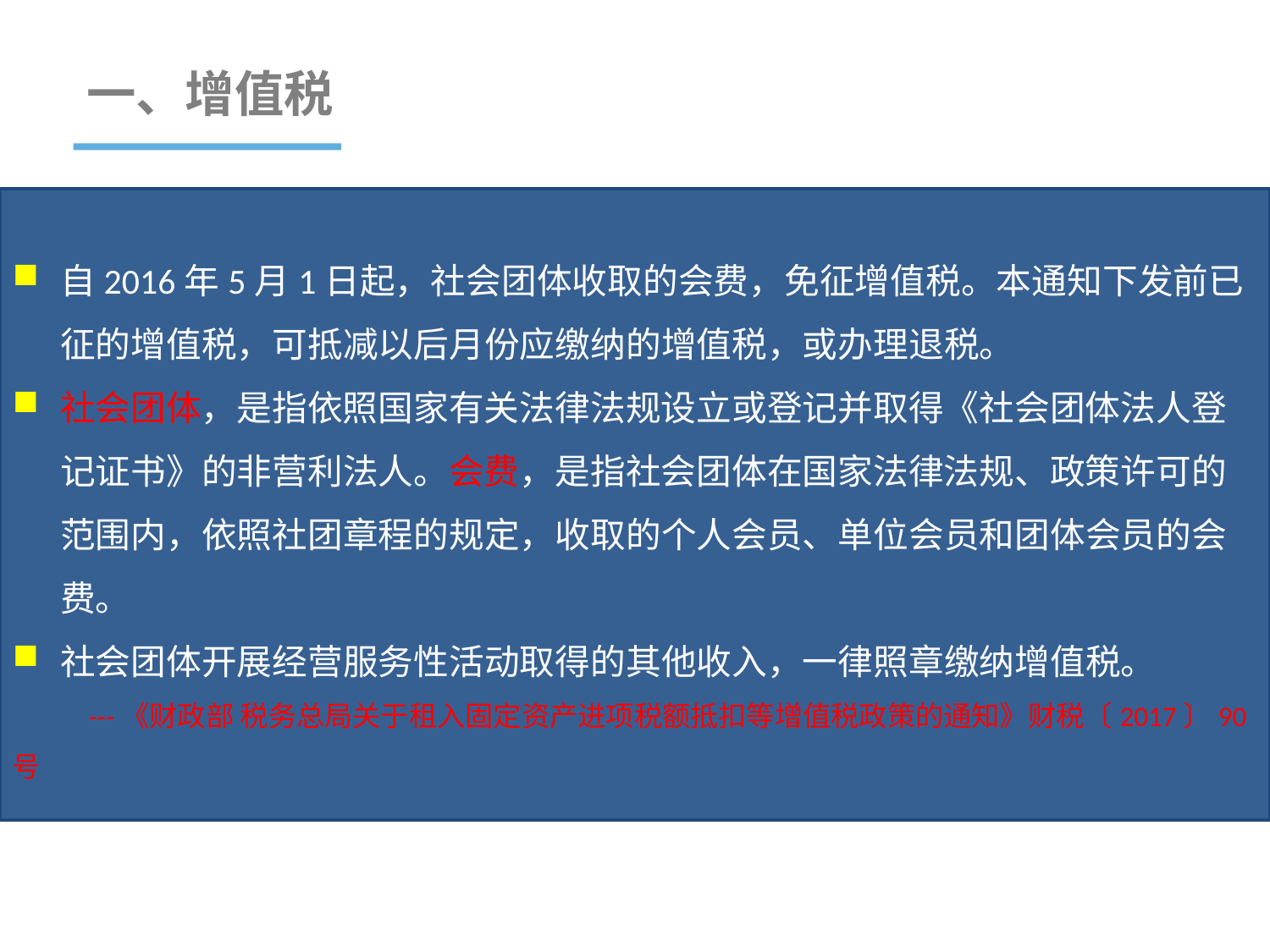

一、增值税

自2016年5月1日起，社会团体收取的会费，免征增值税。本通知下发前已征的增值税，可抵减以后月份应缴纳的增值税，或办理退税。
社会团体，是指依照国家有关法律法规设立或登记并取得《社会团体法人登记证书》的非营利法人。会费，是指社会团体在国家法律法规、政策许可的范围内，依照社团章程的规定，收取的个人会员、单位会员和团体会员的会费。
社会团体开展经营服务性活动取得的其他收入，一律照章缴纳增值税。
            ---《财政部 税务总局关于租入固定资产进项税额抵扣等增值税政策的通知》财税〔2017〕90号